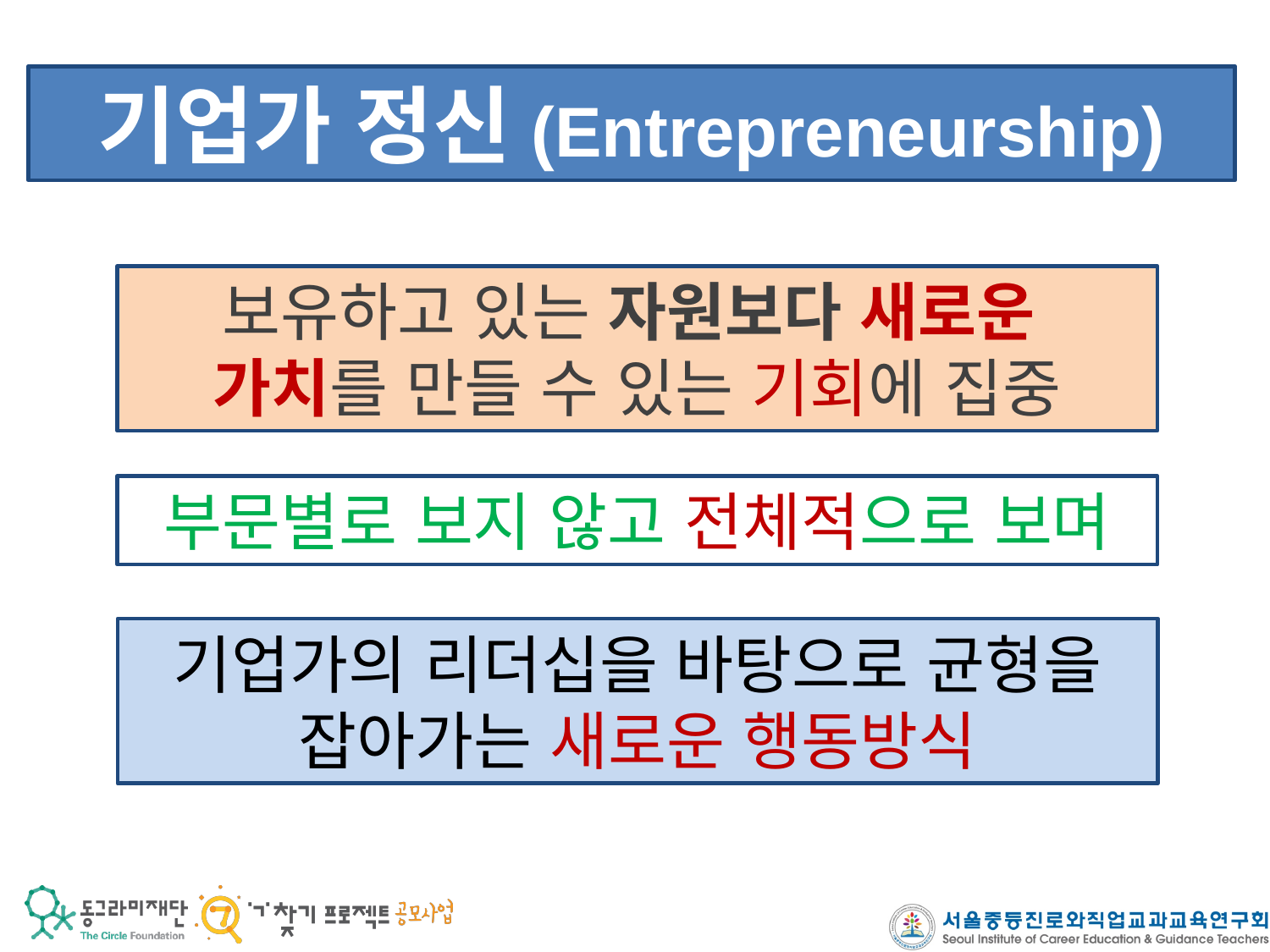

기업가 정신(Entrepreneurship)
보유하고 있는 자원보다 새로운
가치를 만들 수 있는 기회에 집중
부문별로 보지 않고 전체적으로 보며
기업가의 리더십을 바탕으로 균형을 잡아가는 새로운 행동방식